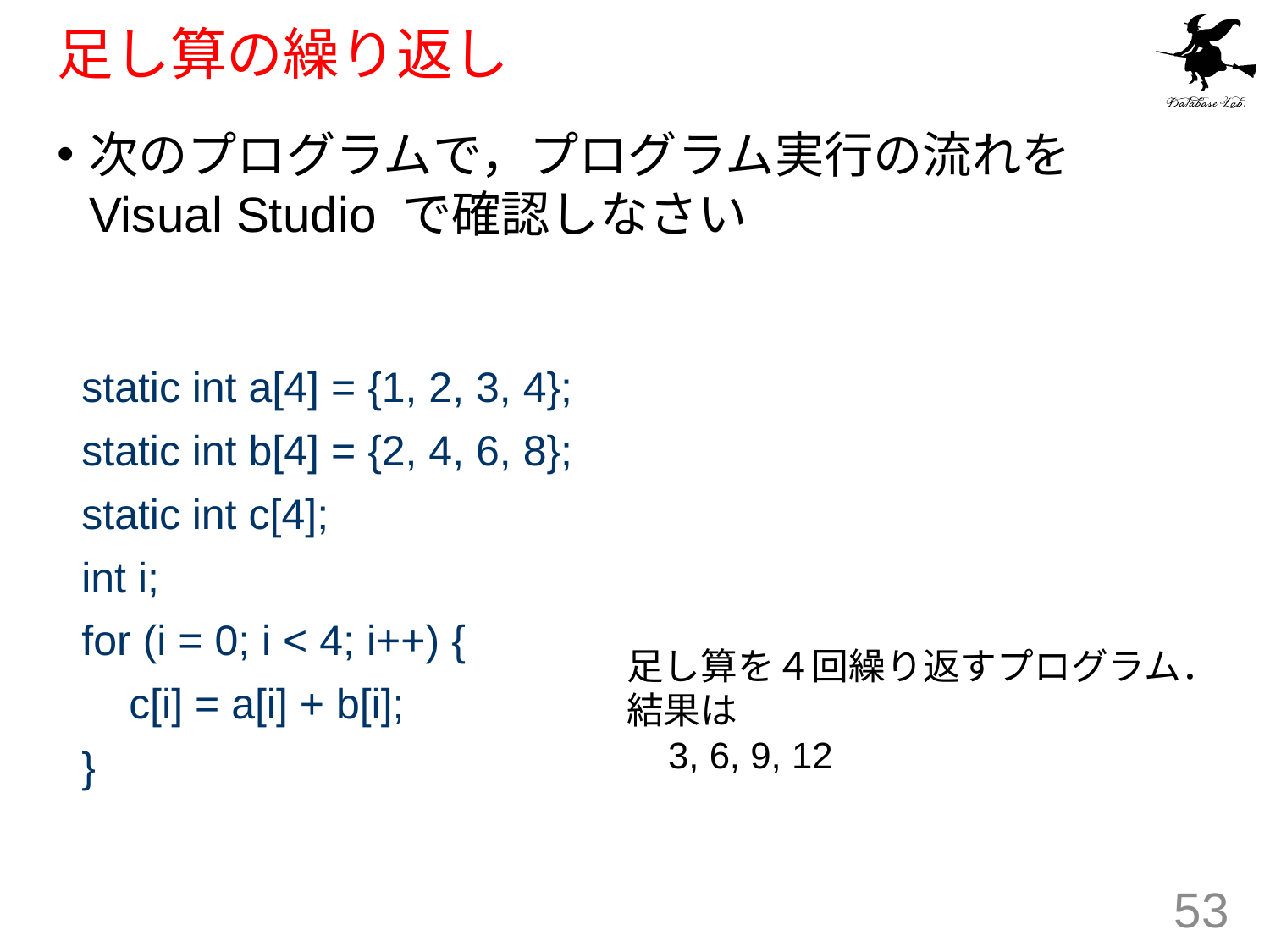

# 足し算の繰り返し
次のプログラムで，プログラム実行の流れを Visual Studio で確認しなさい

static int a[4] = {1, 2, 3, 4};
static int b[4] = {2, 4, 6, 8};
static int c[4];
int i;
for (i = 0; i < 4; i++) {
    c[i] = a[i] + b[i];
}

足し算を４回繰り返すプログラム．
結果は
    3, 6, 9, 12
53